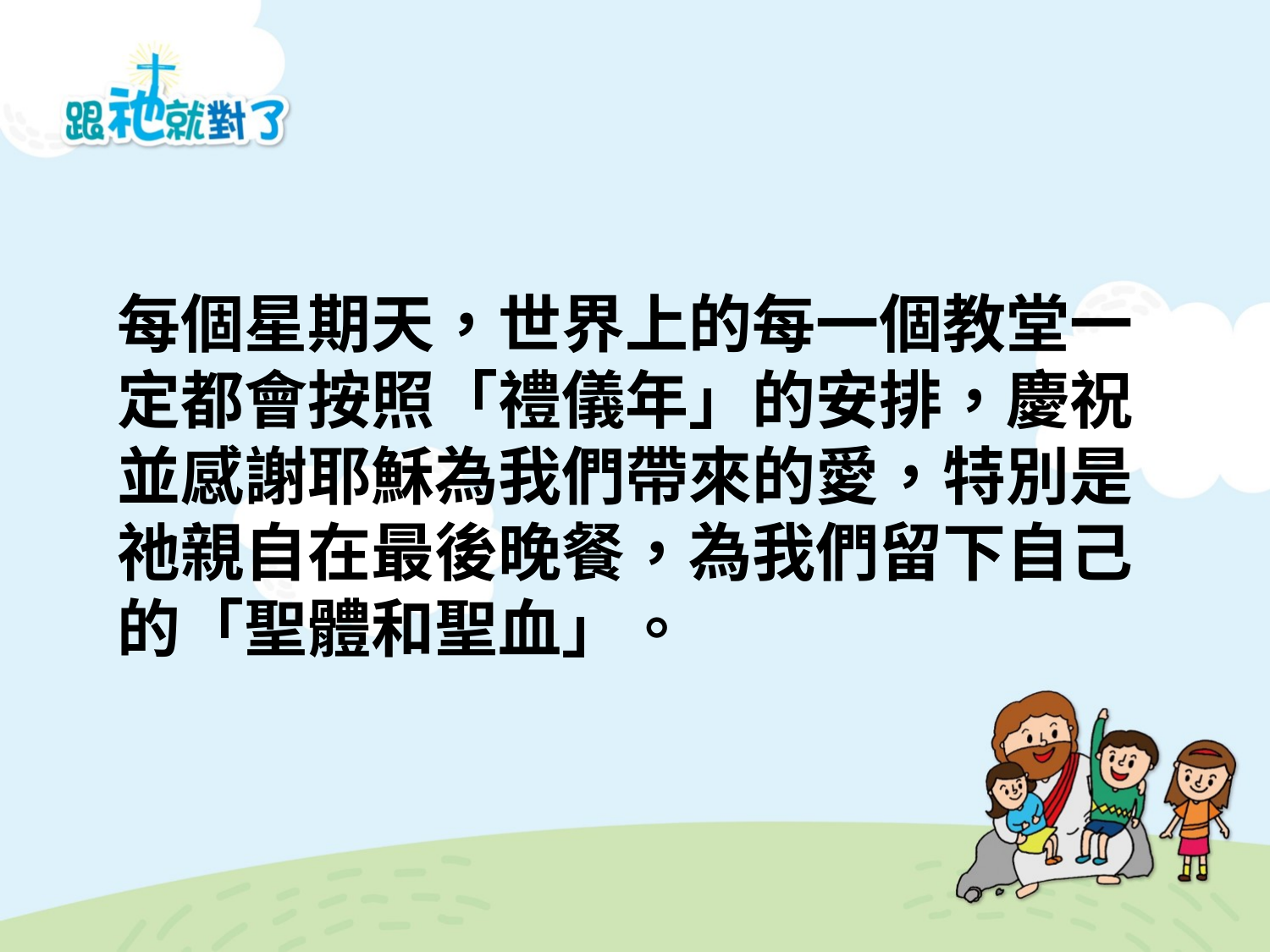

每個星期天，世界上的每一個教堂一定都會按照「禮儀年」的安排，慶祝並感謝耶穌為我們帶來的愛，特別是祂親自在最後晚餐，為我們留下自己的「聖體和聖血」。